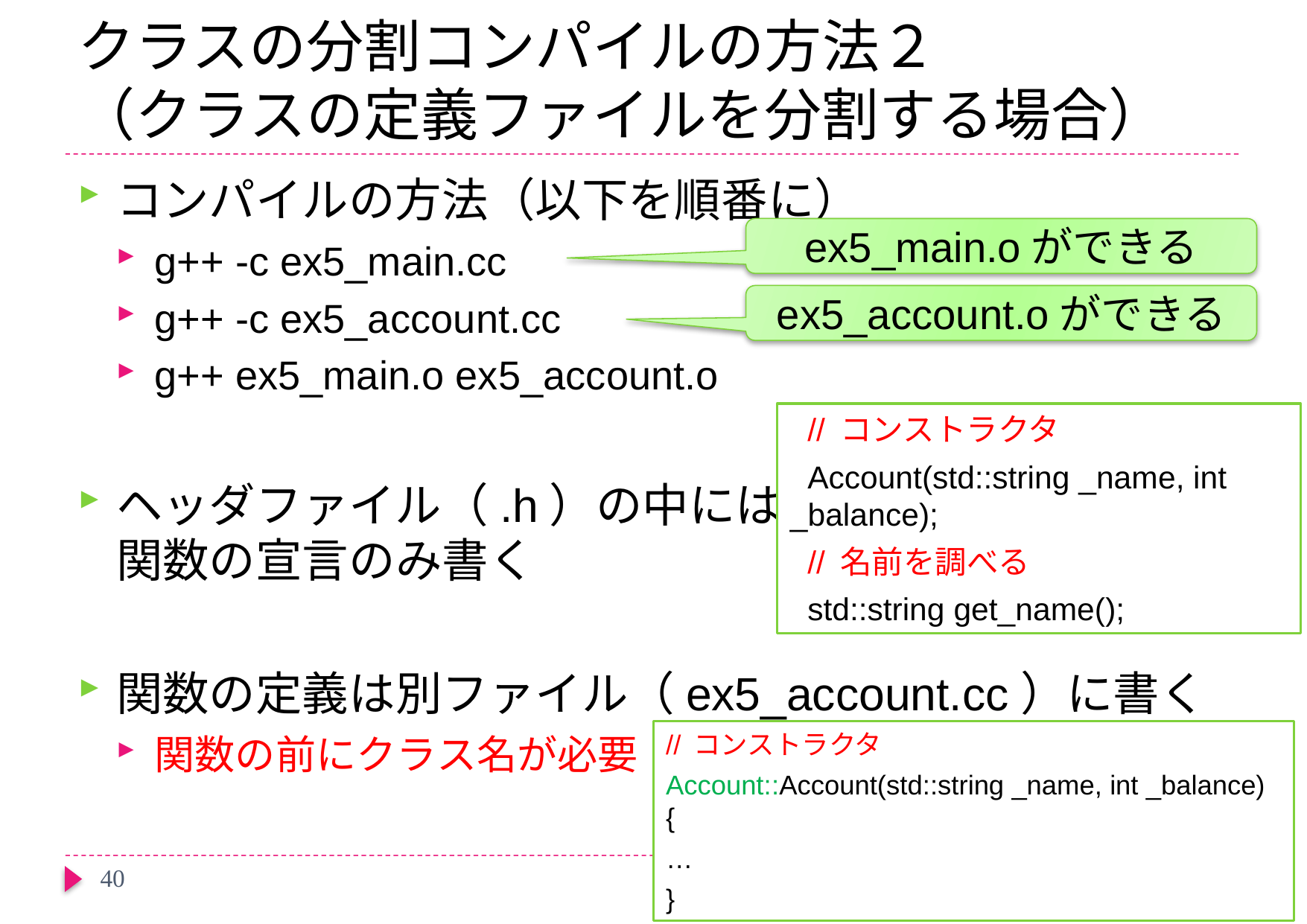

# クラスの分割コンパイルの方法２ （クラスの定義ファイルを分割する場合）
コンパイルの方法（以下を順番に）
g++ -c ex5_main.cc
g++ -c ex5_account.cc
g++ ex5_main.o ex5_account.o

ヘッダファイル（.h）の中には
関数の宣言のみ書く

関数の定義は別ファイル（ex5_account.cc）に書く
関数の前にクラス名が必要
ex5_main.oができる
ex5_account.oができる
  // コンストラクタ
  Account(std::string _name, int _balance);
  // 名前を調べる
  std::string get_name();
// コンストラクタ
Account::Account(std::string _name, int _balance) {
…
}
40